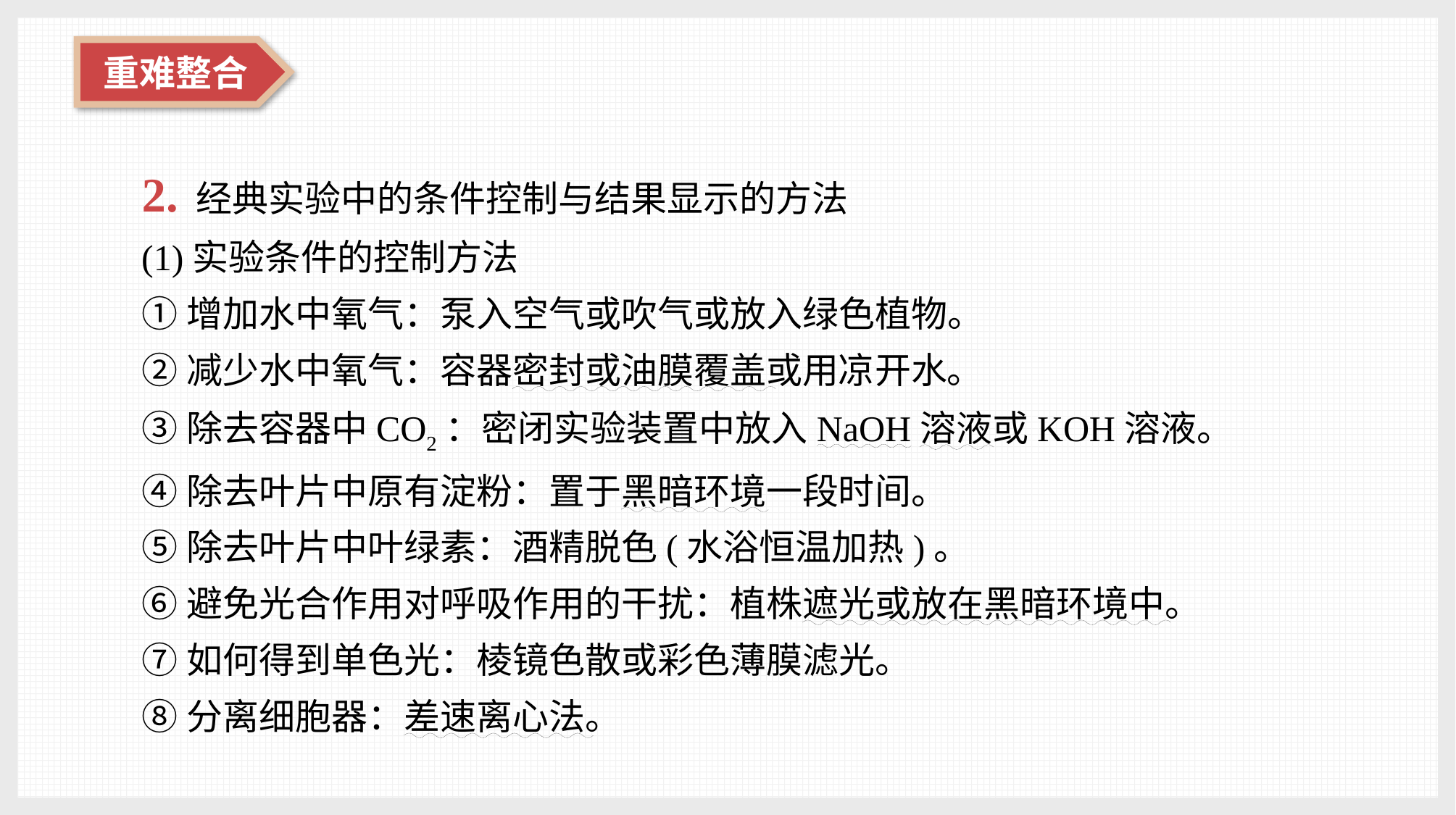

2. 经典实验中的条件控制与结果显示的方法
(1)实验条件的控制方法
①增加水中氧气：泵入空气或吹气或放入绿色植物。
②减少水中氧气：容器密封或油膜覆盖或用凉开水。
③除去容器中CO2：密闭实验装置中放入NaOH溶液或KOH溶液。
④除去叶片中原有淀粉：置于黑暗环境一段时间。
⑤除去叶片中叶绿素：酒精脱色(水浴恒温加热)。
⑥避免光合作用对呼吸作用的干扰：植株遮光或放在黑暗环境中。
⑦如何得到单色光：棱镜色散或彩色薄膜滤光。
⑧分离细胞器：差速离心法。